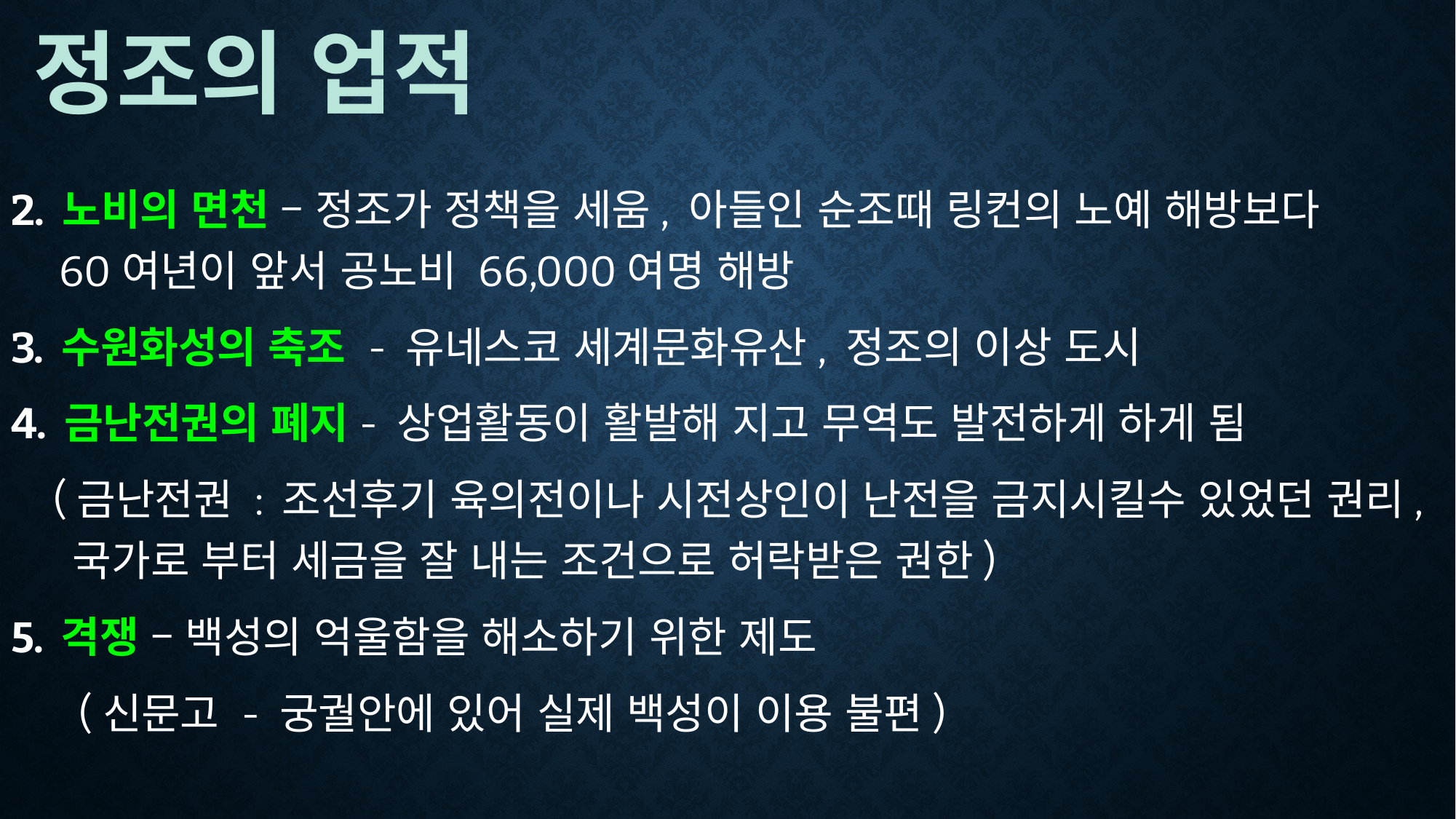

# 정조의 업적
2. 노비의 면천 – 정조가 정책을 세움, 아들인 순조때 링컨의 노예 해방보다         60여년이 앞서 공노비 66,000여명 해방
3. 수원화성의 축조 - 유네스코 세계문화유산, 정조의 이상 도시
4. 금난전권의 폐지- 상업활동이 활발해 지고 무역도 발전하게 하게 됨
     (금난전권 : 조선후기 육의전이나 시전상인이 난전을 금지시킬수 있었던 권리, 국가로 부터 세금을 잘 내는 조건으로 허락받은 권한)
5. 격쟁 – 백성의 억울함을 해소하기 위한 제도
        (신문고 - 궁궐안에 있어 실제 백성이 이용 불편)